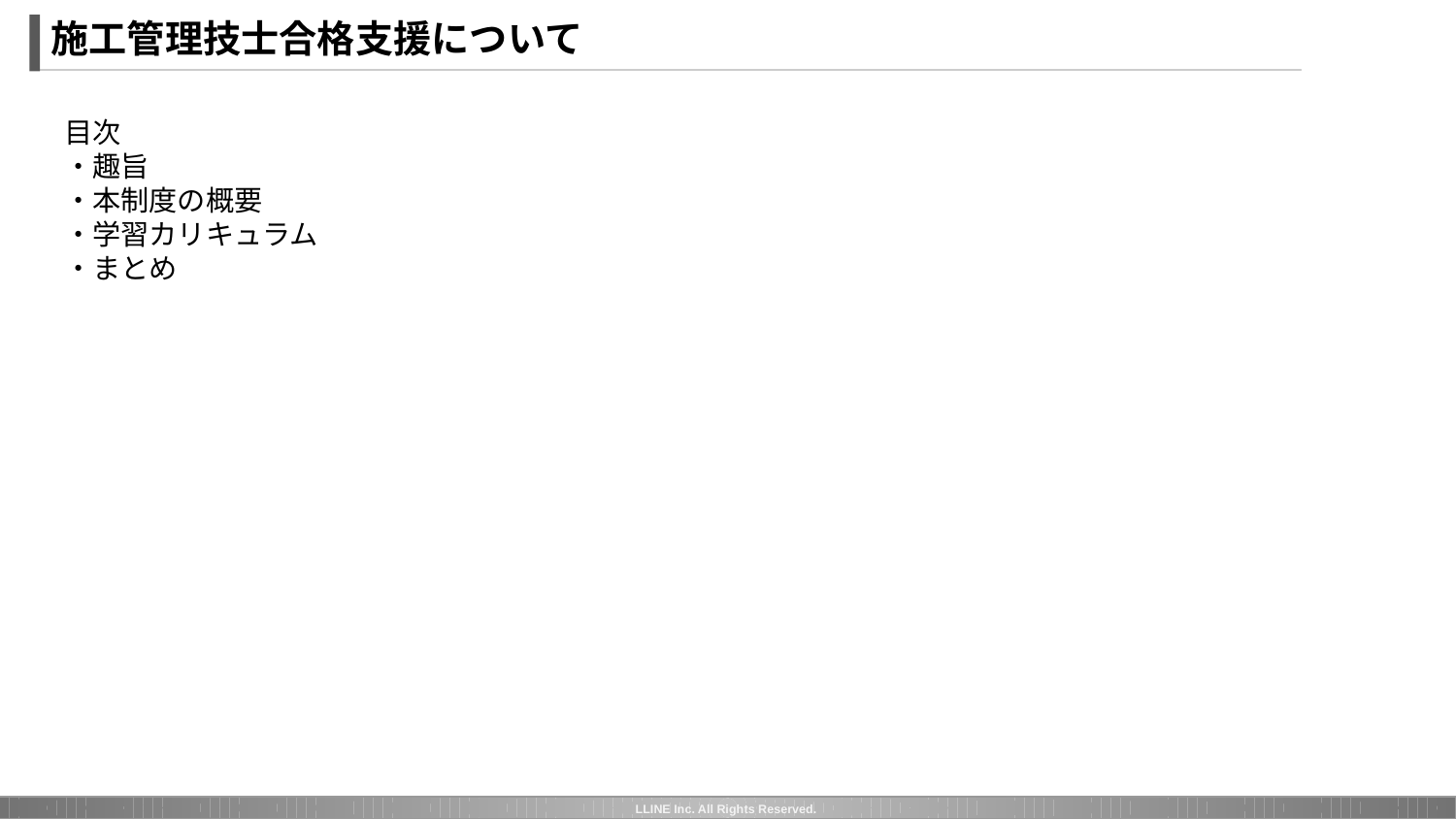

施工管理技士合格支援について
# 目次
・趣旨
・本制度の概要
・学習カリキュラム
・まとめ